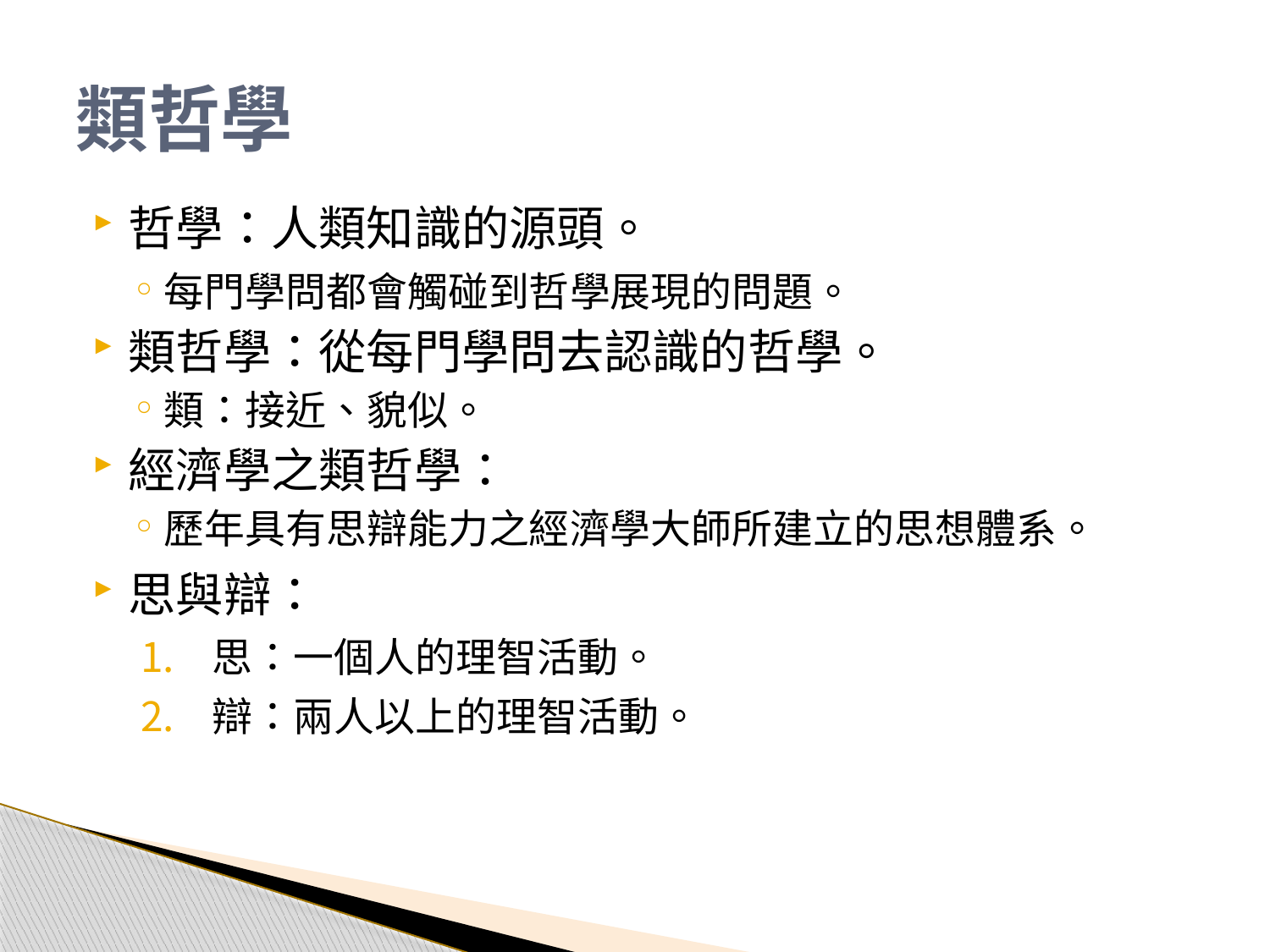

# 類哲學
哲學：人類知識的源頭。
每門學問都會觸碰到哲學展現的問題。
類哲學：從每門學問去認識的哲學。
類：接近、貌似。
經濟學之類哲學：
歷年具有思辯能力之經濟學大師所建立的思想體系。
思與辯：
思：一個人的理智活動。
辯：兩人以上的理智活動。